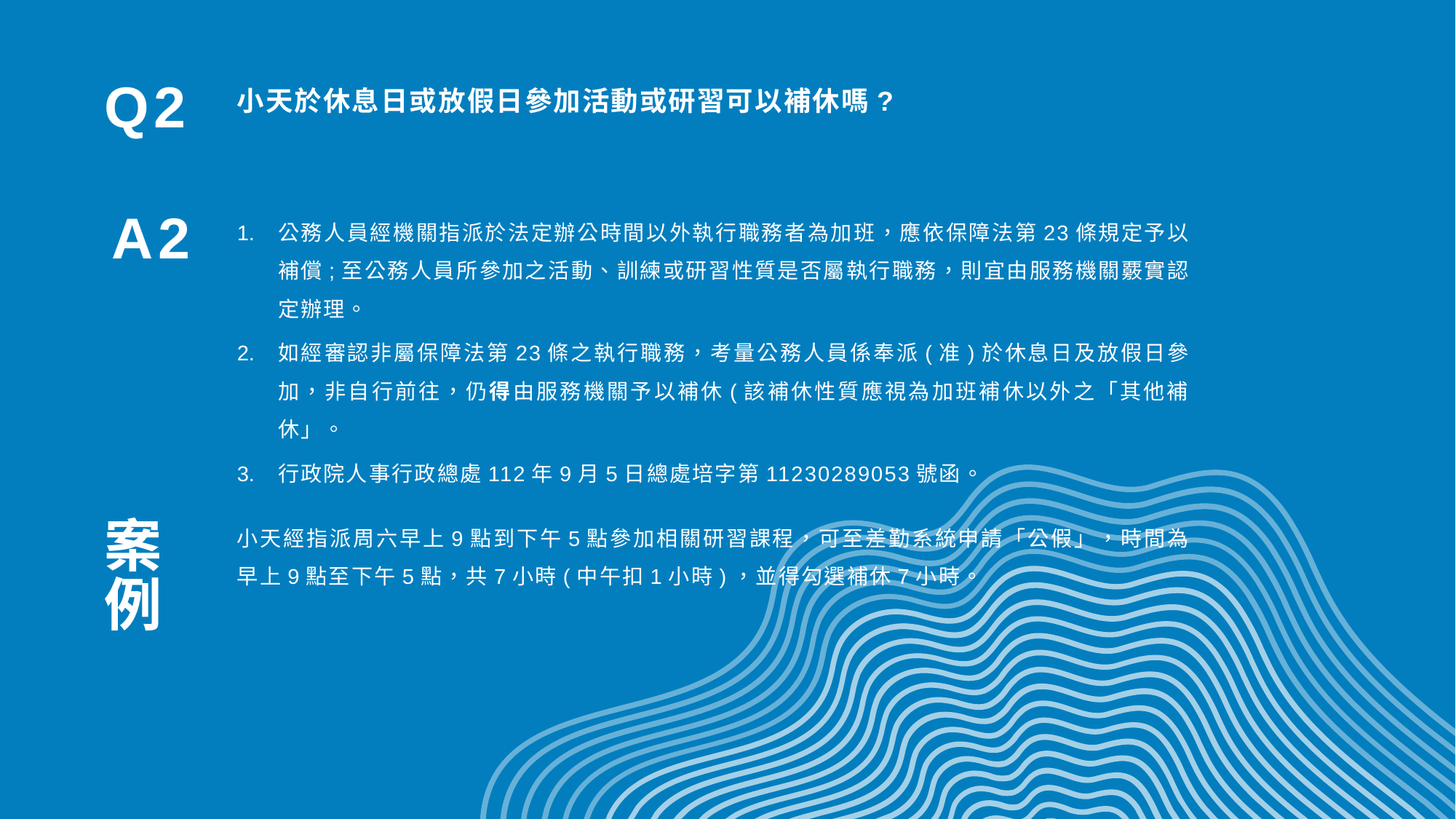

小天於休息日或放假日參加活動或研習可以補休嗎?
# Q2
A2
公務人員經機關指派於法定辦公時間以外執行職務者為加班，應依保障法第23條規定予以補償;至公務人員所參加之活動、訓練或研習性質是否屬執行職務，則宜由服務機關覈實認定辦理。
如經審認非屬保障法第23條之執行職務，考量公務人員係奉派(准)於休息日及放假日參加，非自行前往，仍得由服務機關予以補休(該補休性質應視為加班補休以外之「其他補休」。
行政院人事行政總處112年9月5日總處培字第11230289053號函。

小天經指派周六早上9點到下午5點參加相關研習課程，可至差勤系統申請「公假」，時間為早上9點至下午5點，共7小時(中午扣1小時)，並得勾選補休7小時。
案例